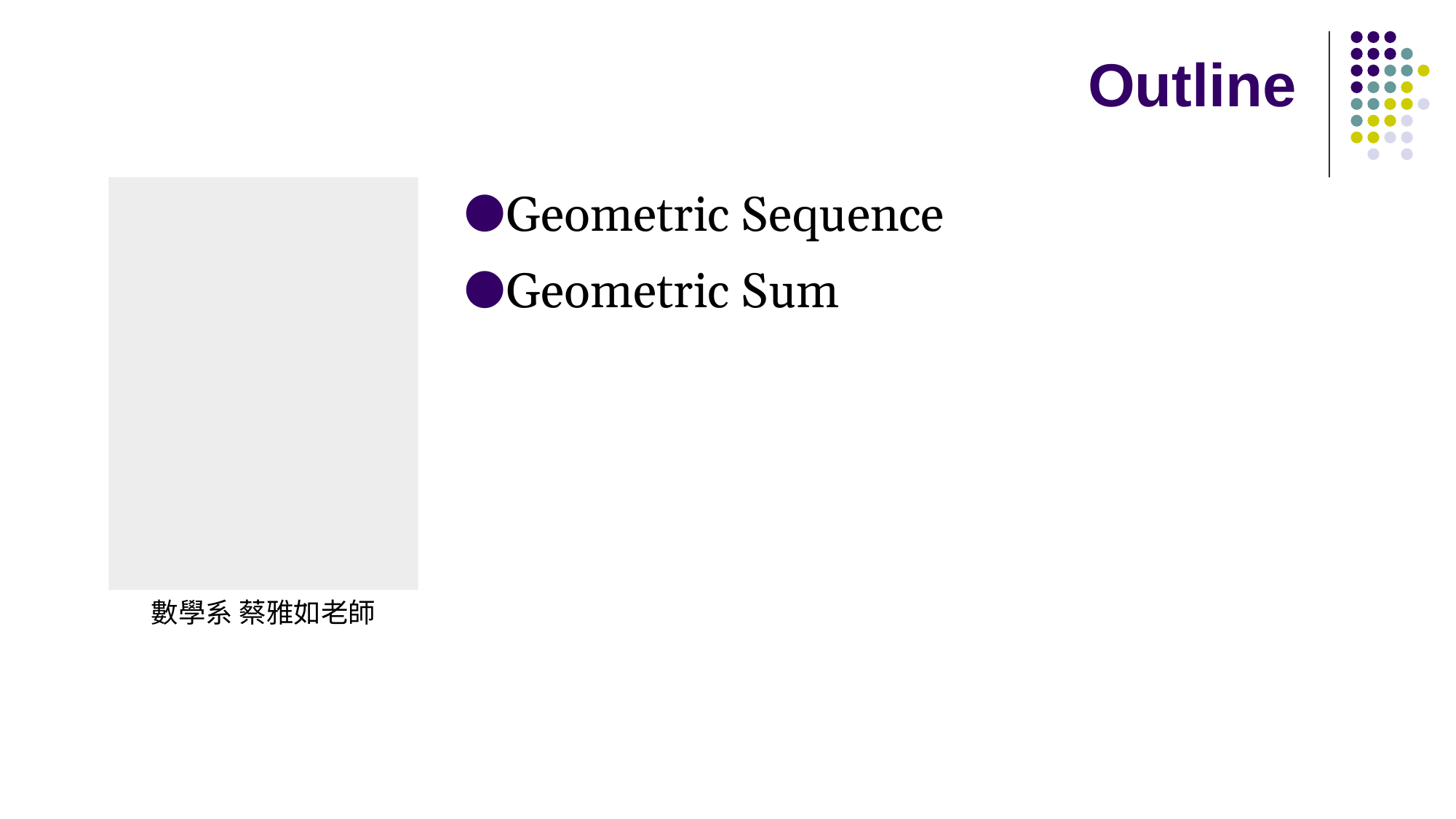

# Outline
Geometric Sequence
Geometric Sum

數學系 蔡雅如老師